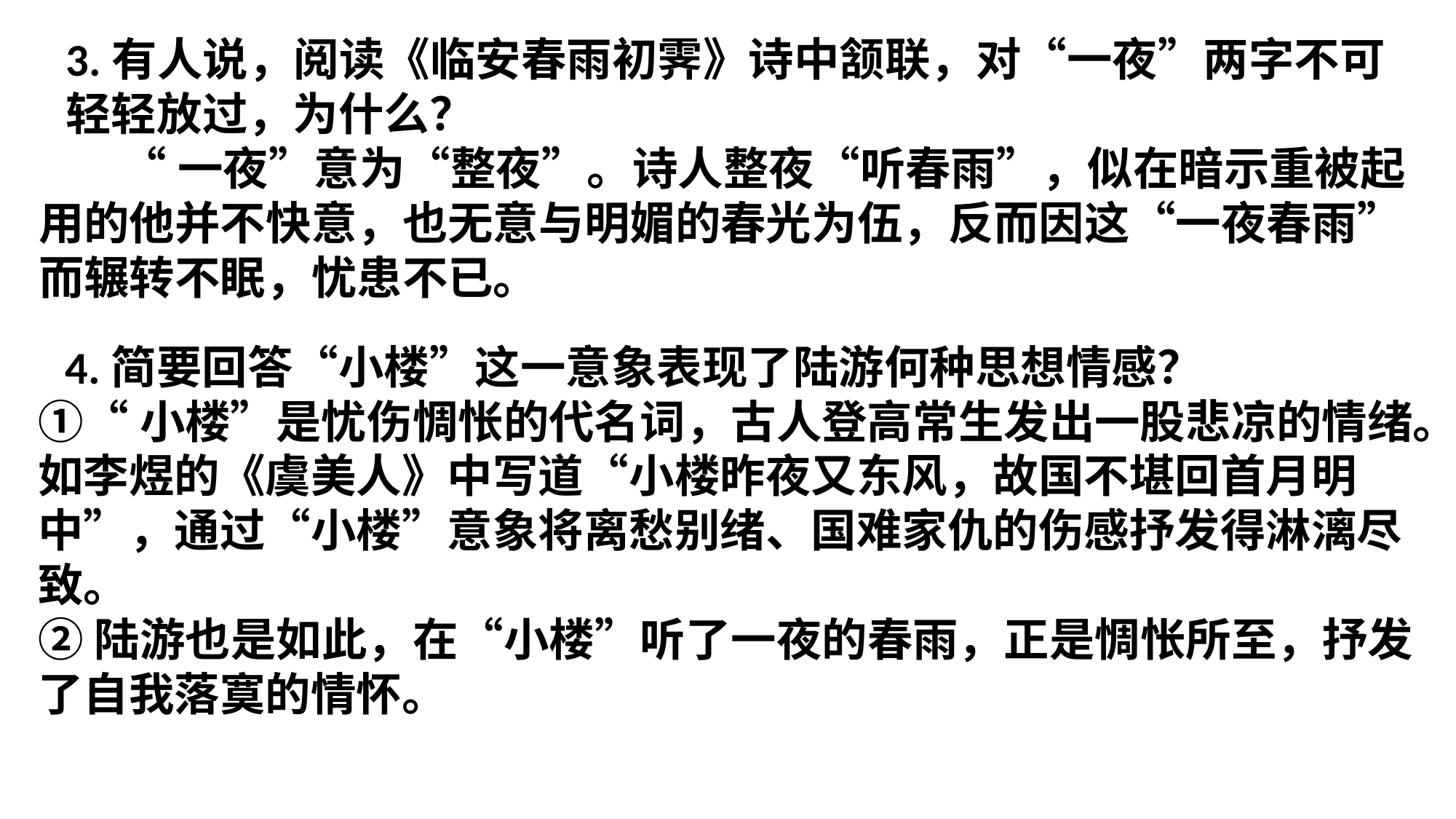

3.有人说，阅读《临安春雨初霁》诗中颔联，对“一夜”两字不可轻轻放过，为什么？
        “一夜”意为“整夜”。诗人整夜“听春雨”，似在暗示重被起用的他并不快意，也无意与明媚的春光为伍，反而因这“一夜春雨”而辗转不眠，忧患不已。
4.简要回答“小楼”这一意象表现了陆游何种思想情感？
①“小楼”是忧伤惆怅的代名词，古人登高常生发出一股悲凉的情绪。如李煜的《虞美人》中写道“小楼昨夜又东风，故国不堪回首月明中”，通过“小楼”意象将离愁别绪、国难家仇的伤感抒发得淋漓尽致。
②陆游也是如此，在“小楼”听了一夜的春雨，正是惆怅所至，抒发了自我落寞的情怀。